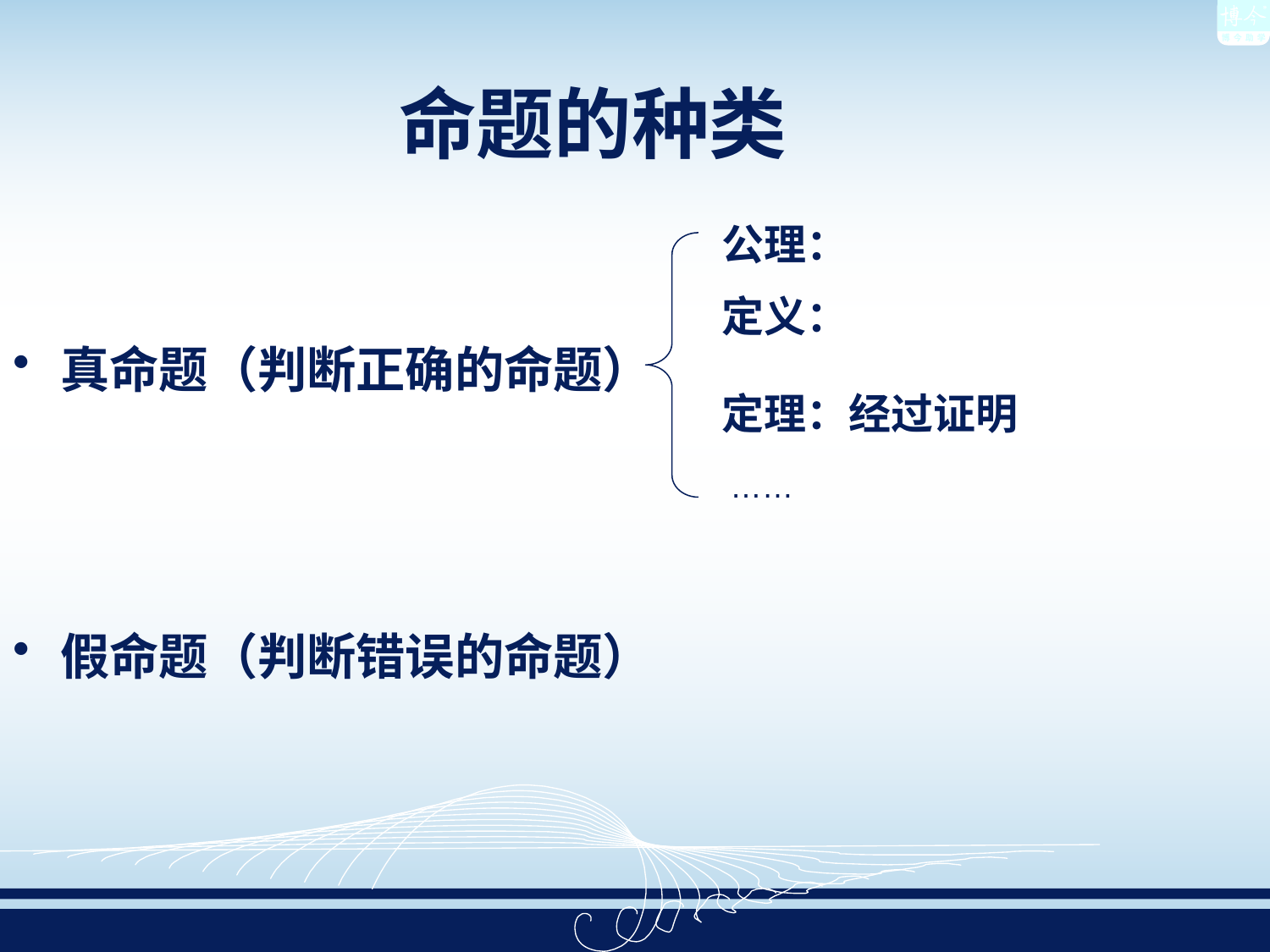

# 命题的种类
公理：
定义：

真命题（判断正确的命题）

假命题（判断错误的命题）
定理：经过证明
……